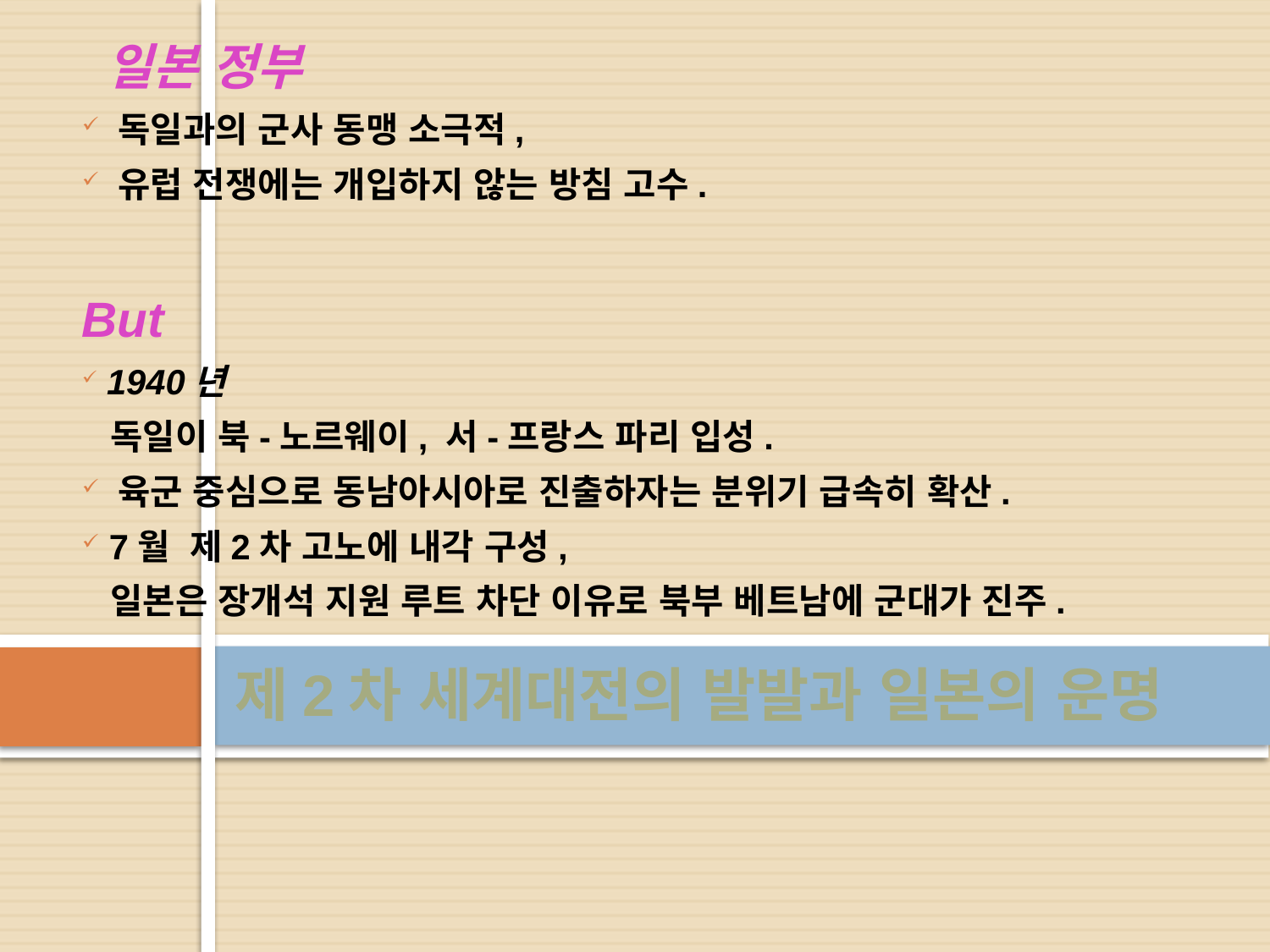

일본 정부
 독일과의 군사 동맹 소극적,
 유럽 전쟁에는 개입하지 않는 방침 고수.

But
 1940년
  독일이 북-노르웨이, 서-프랑스 파리 입성.
 육군 중심으로 동남아시아로 진출하자는 분위기 급속히 확산.
 7월  제2차 고노에 내각 구성,
  일본은 장개석 지원 루트 차단 이유로 북부 베트남에 군대가 진주.
# 제2차 세계대전의 발발과 일본의 운명